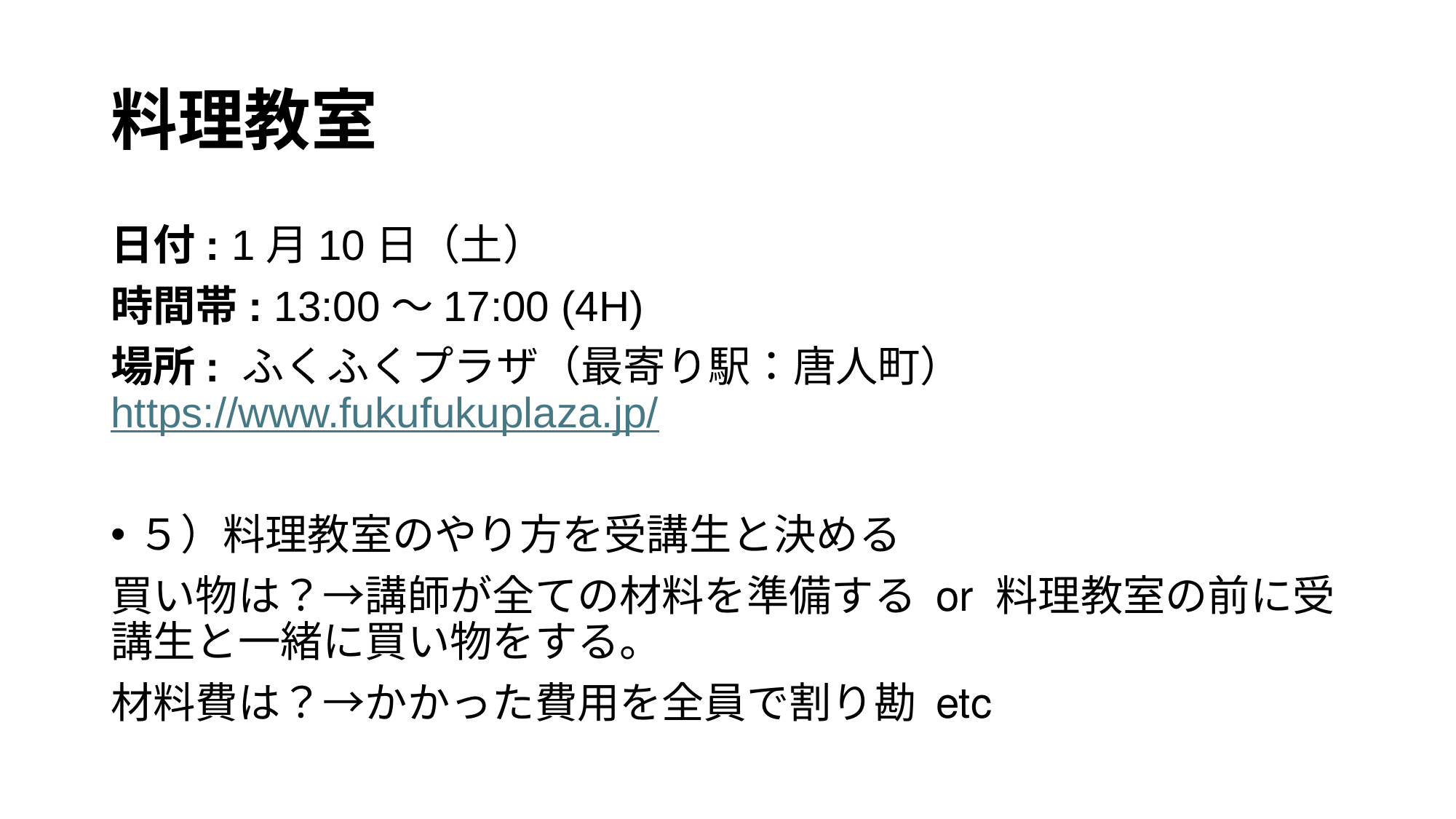

# 料理教室
日付: 1月10日（土）
時間帯: 13:00～17:00 (4H)
場所: ふくふくプラザ（最寄り駅：唐人町）
https://www.fukufukuplaza.jp/

５）料理教室のやり方を受講生と決める
買い物は？→講師が全ての材料を準備する or 料理教室の前に受講生と一緒に買い物をする。
材料費は？→かかった費用を全員で割り勘 etc